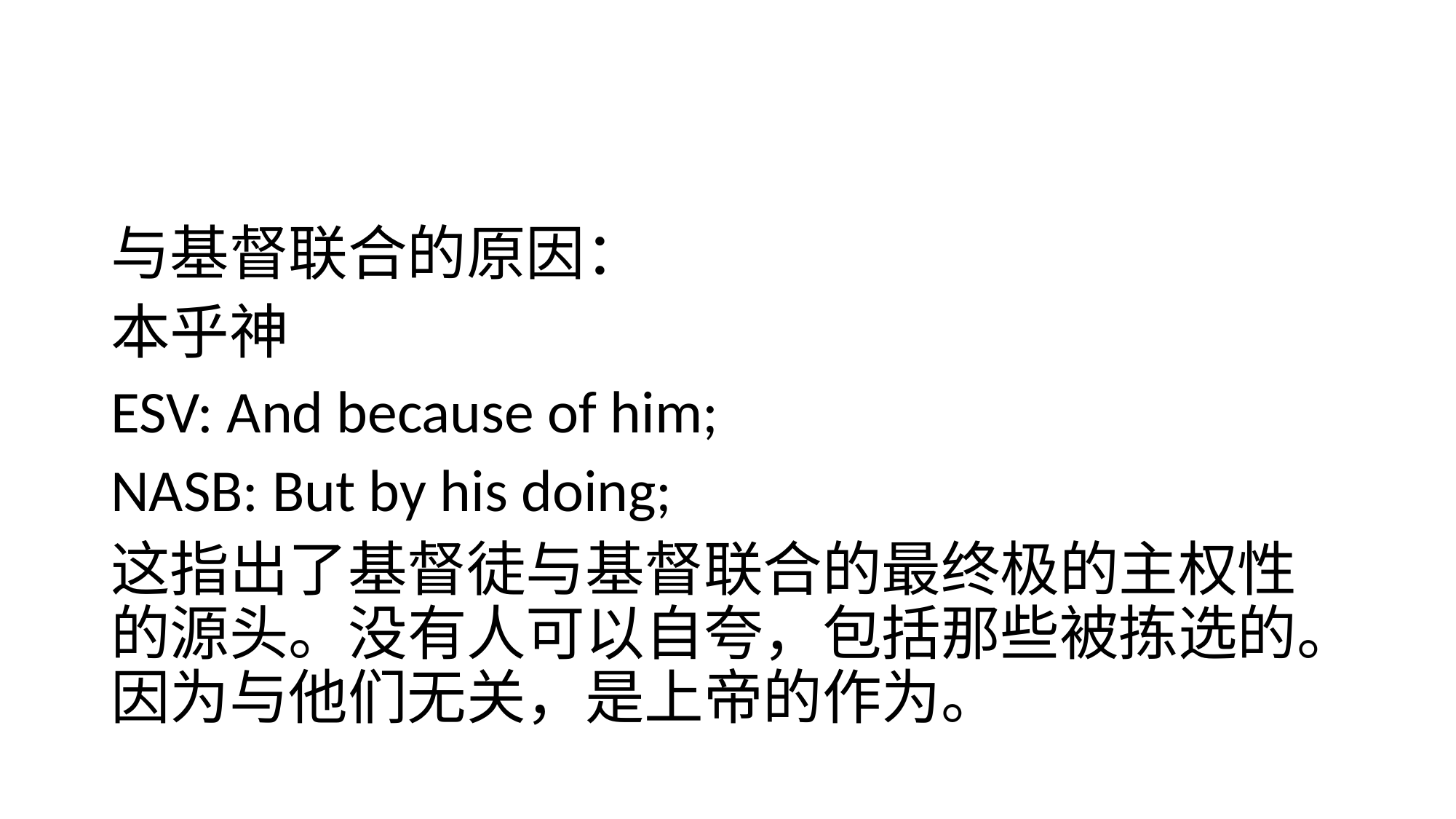

#
与基督联合的原因：
本乎神
ESV: And because of him;
NASB: But by his doing;
这指出了基督徒与基督联合的最终极的主权性的源头。没有人可以自夸，包括那些被拣选的。因为与他们无关，是上帝的作为。